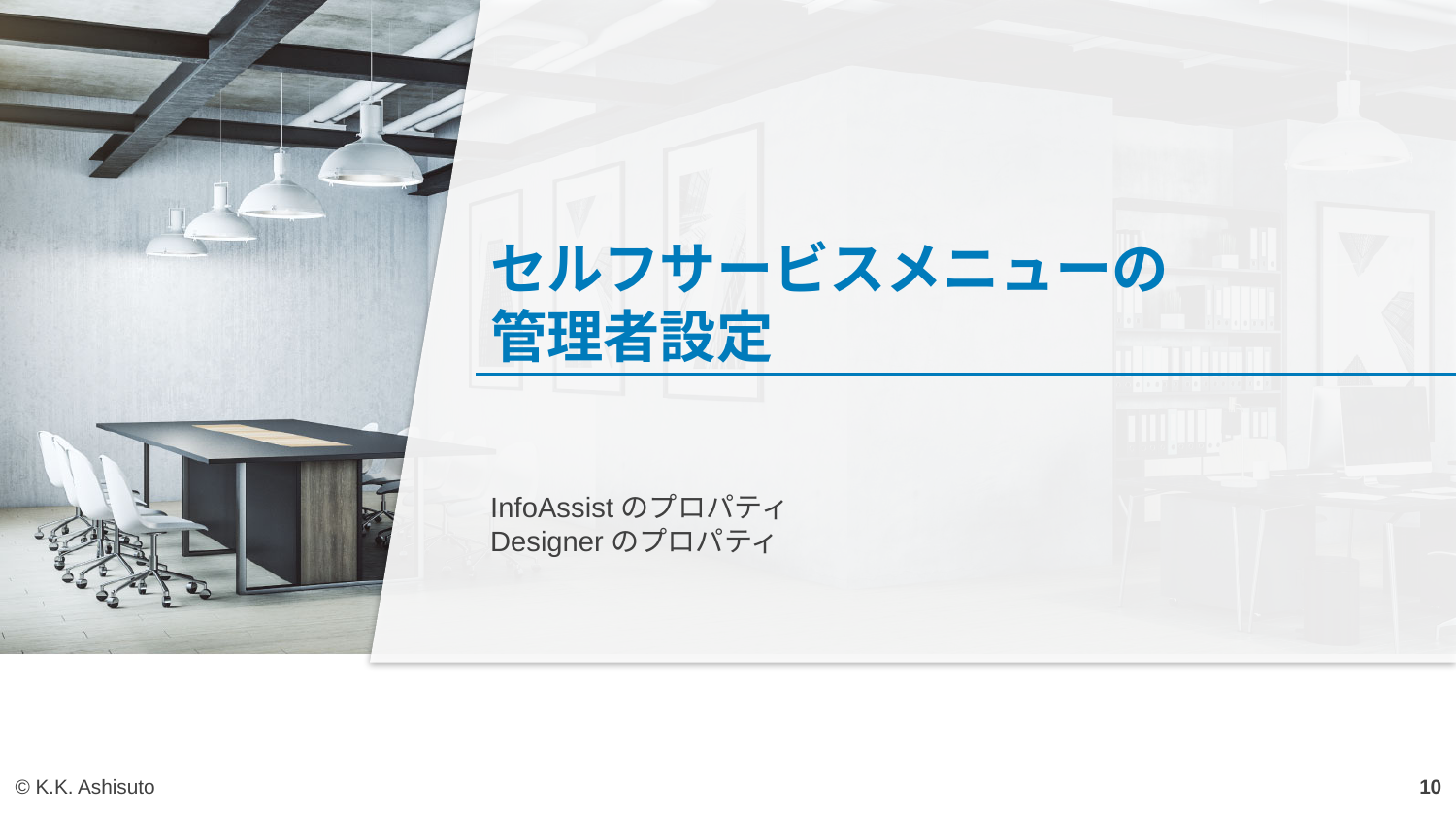

# セルフサービスメニューの 管理者設定
InfoAssistのプロパティ
Designerのプロパティ
© K.K. Ashisuto
10